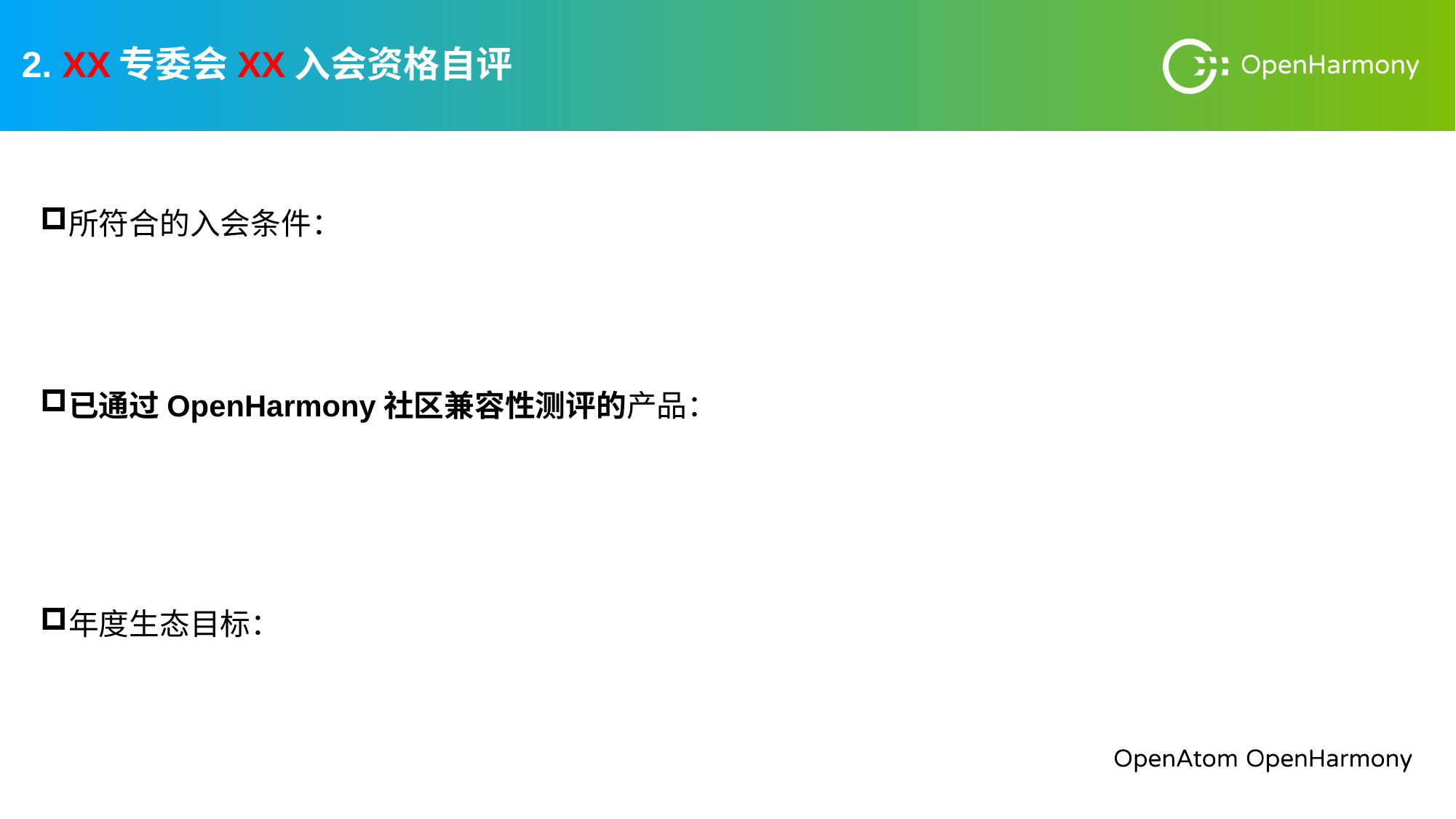

2. XX专委会XX入会资格自评
所符合的入会条件：

已通过OpenHarmony社区兼容性测评的产品：

年度生态目标：